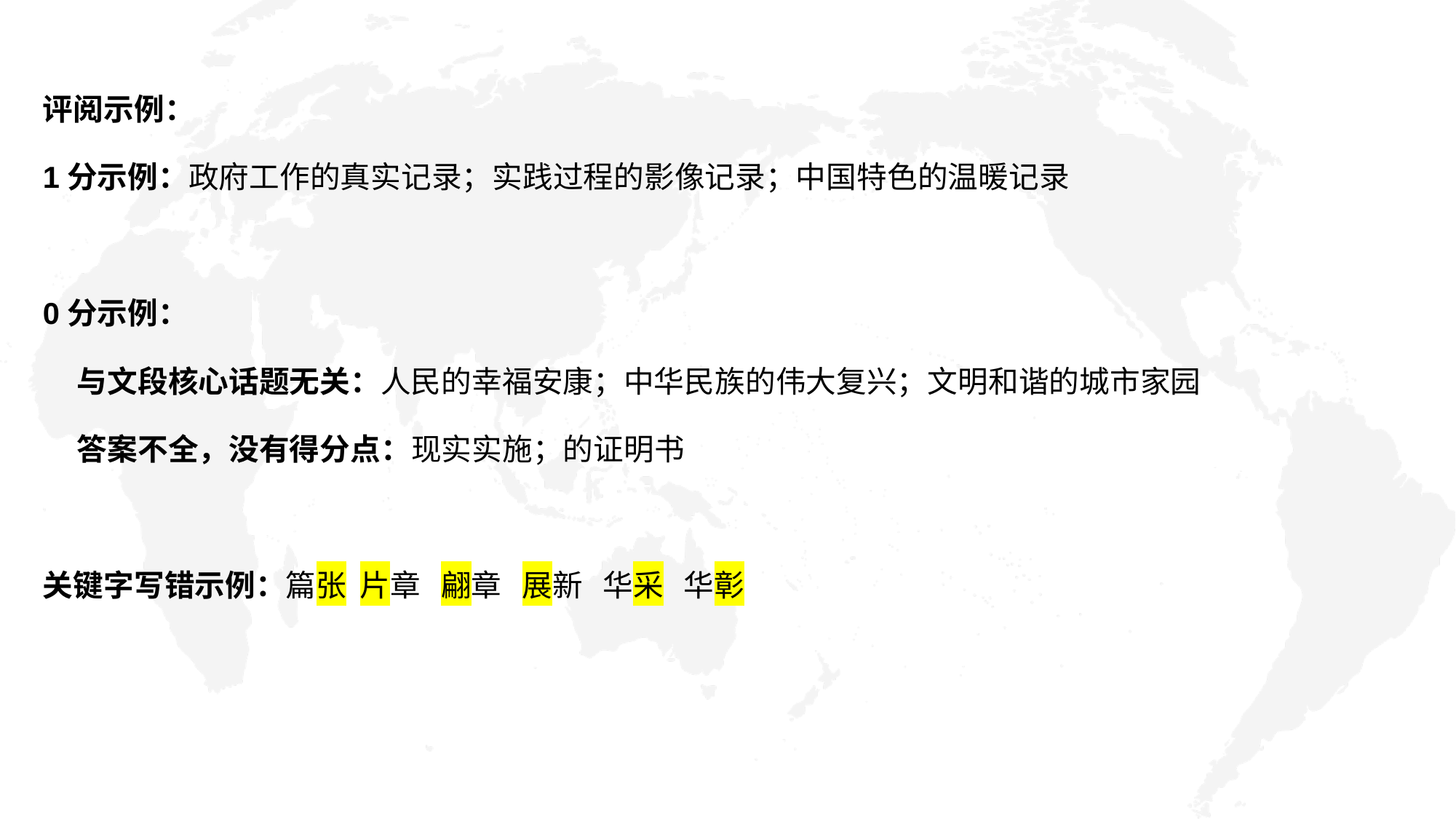

评阅示例：
1分示例：政府工作的真实记录；实践过程的影像记录；中国特色的温暖记录

0分示例：
    与文段核心话题无关：人民的幸福安康；中华民族的伟大复兴；文明和谐的城市家园
    答案不全，没有得分点：现实实施；的证明书

关键字写错示例：篇张  片章   翩章   展新   华采   华彰